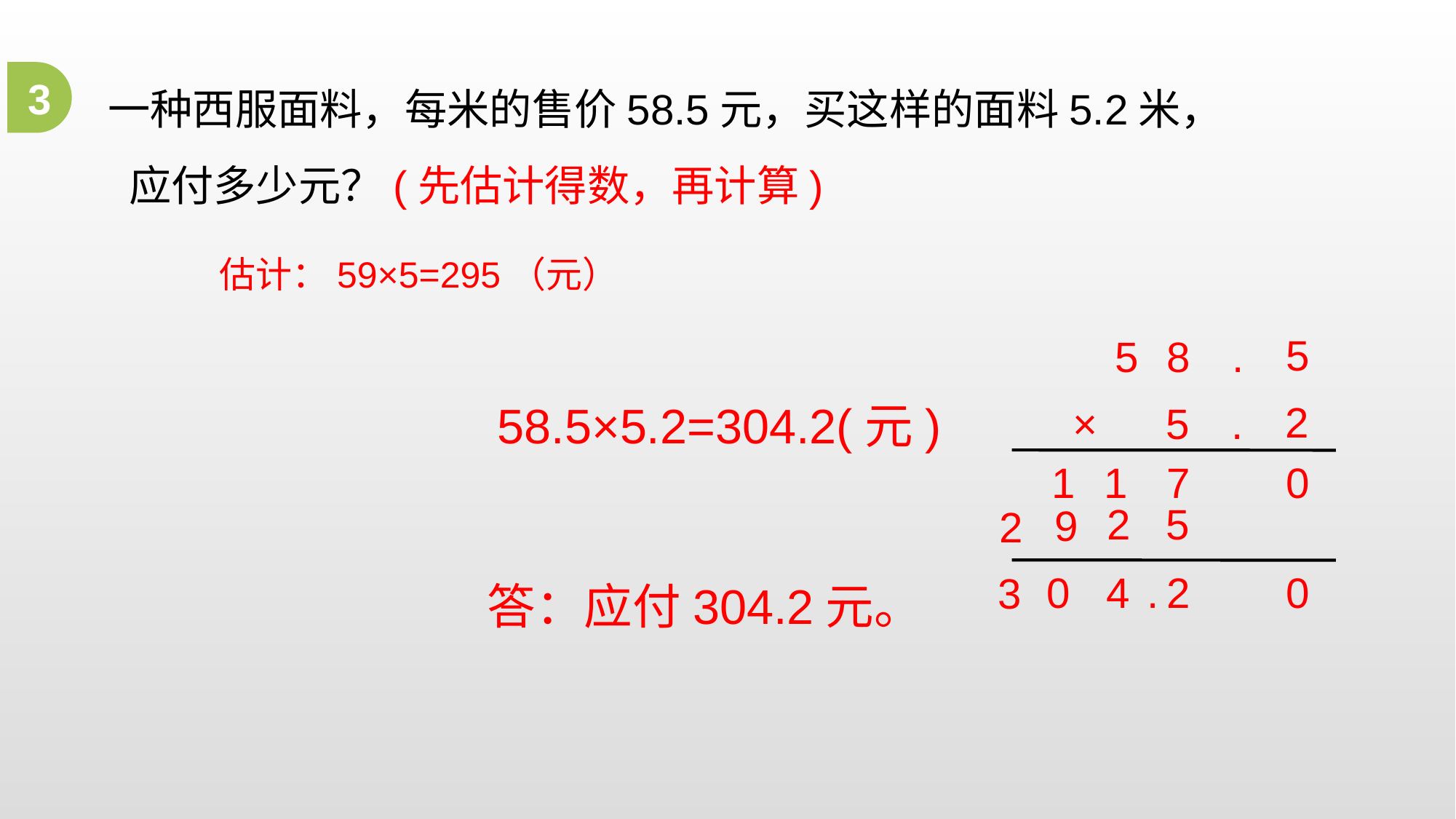

一种西服面料，每米的售价58.5元，买这样的面料5.2米，应付多少元？(先估计得数，再计算)
3
估计：59×5=295（元）
5
8
.
2
×
5
.
5
58.5×5.2=304.2(元)
7
0
2
5
9
1
1
2
0
4
.
2
0
3
答：应付304.2元。